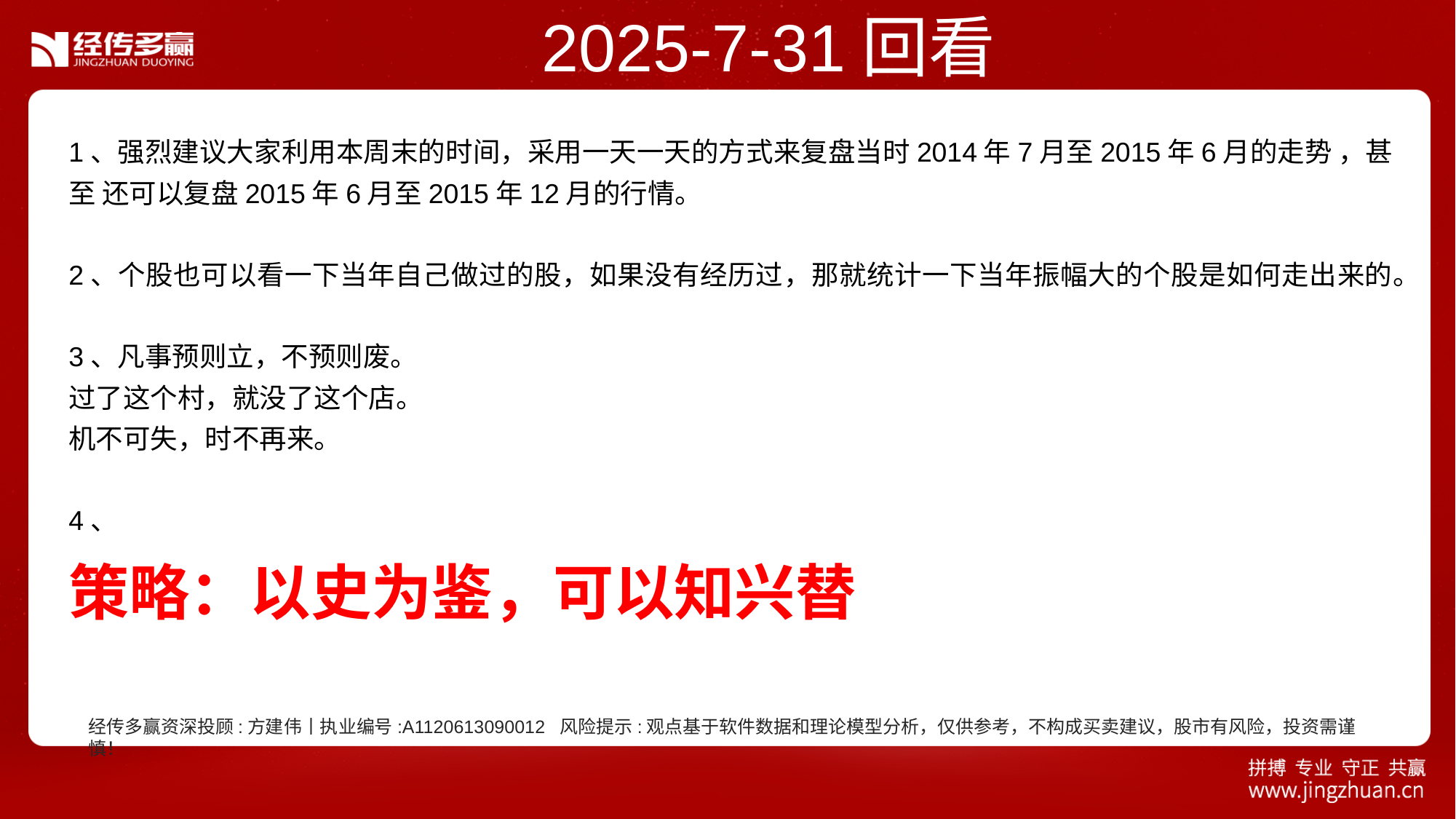

2025-7-31回看
1、强烈建议大家利用本周末的时间，采用一天一天的方式来复盘当时2014年7月至2015年6月的走势 ，甚至 还可以复盘2015年6月至2015年12月的行情。

2、个股也可以看一下当年自己做过的股，如果没有经历过，那就统计一下当年振幅大的个股是如何走出来的。

3、凡事预则立，不预则废。
过了这个村，就没了这个店。
机不可失，时不再来。

4、
策略：以史为鉴，可以知兴替